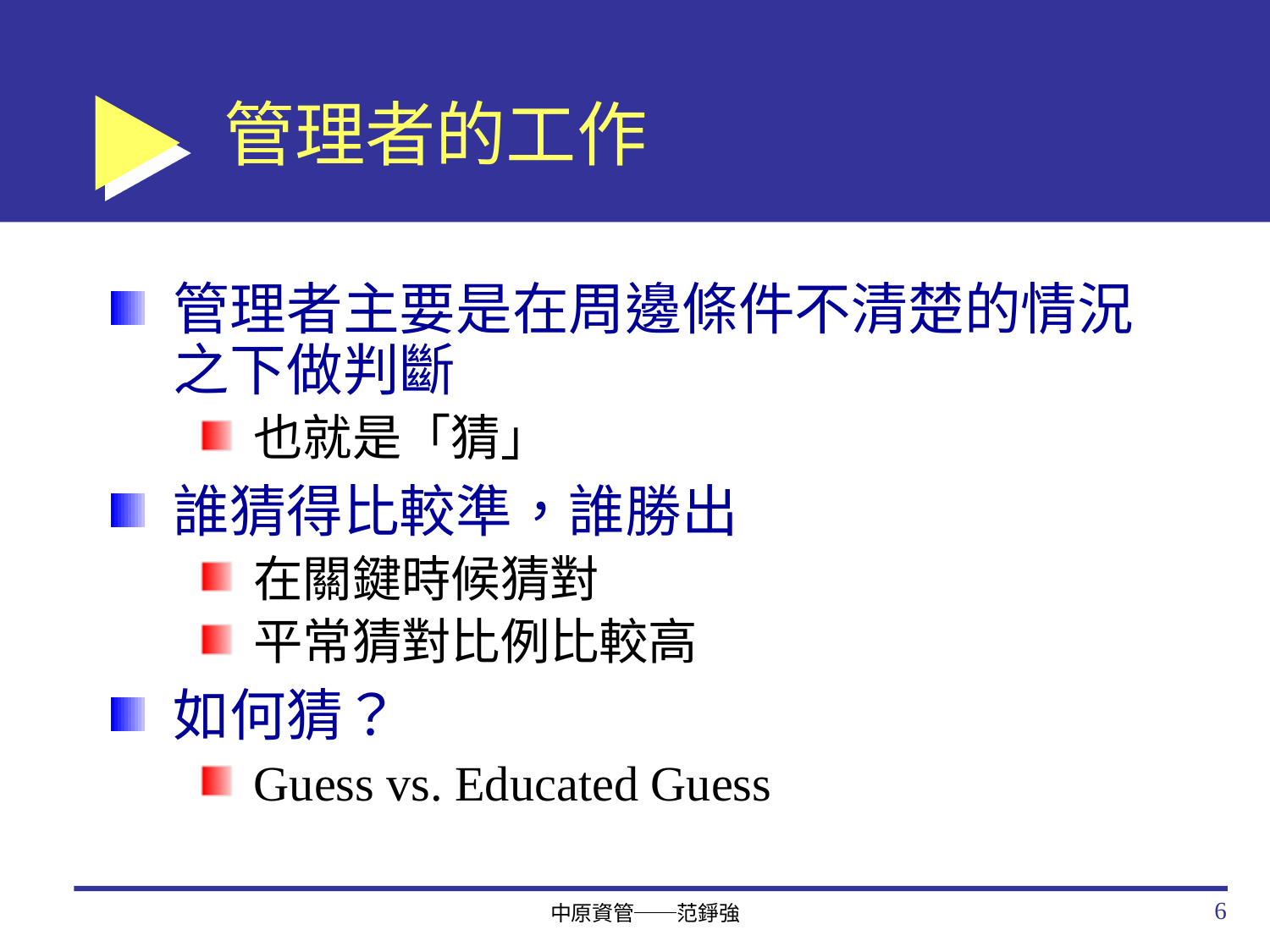

# 管理者的工作
管理者主要是在周邊條件不清楚的情況之下做判斷
也就是「猜」
誰猜得比較準，誰勝出
在關鍵時候猜對
平常猜對比例比較高
如何猜？
Guess vs. Educated Guess
6